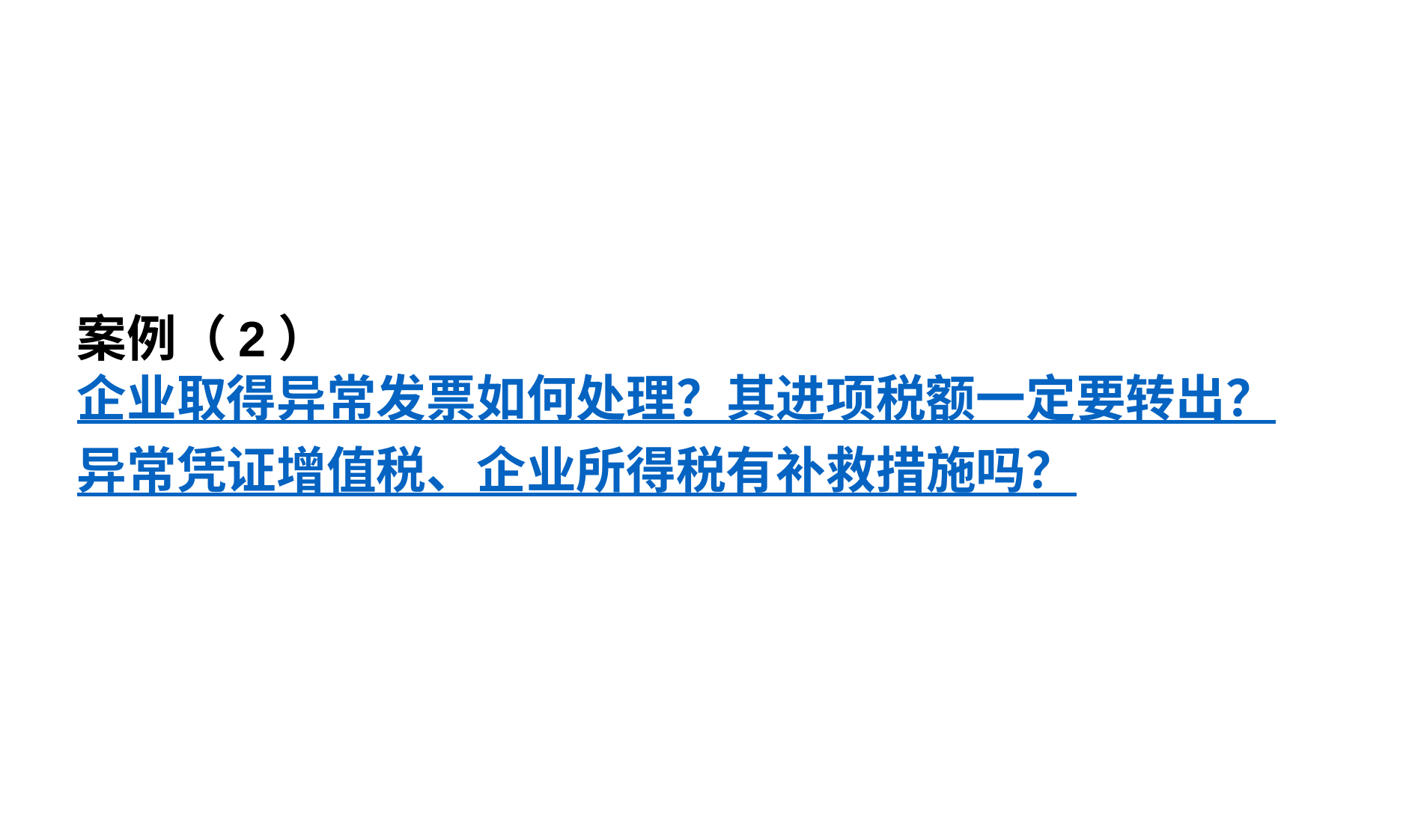

案例（2）企业取得异常发票如何处理？其进项税额一定要转出？  异常凭证增值税、企业所得税有补救措施吗？